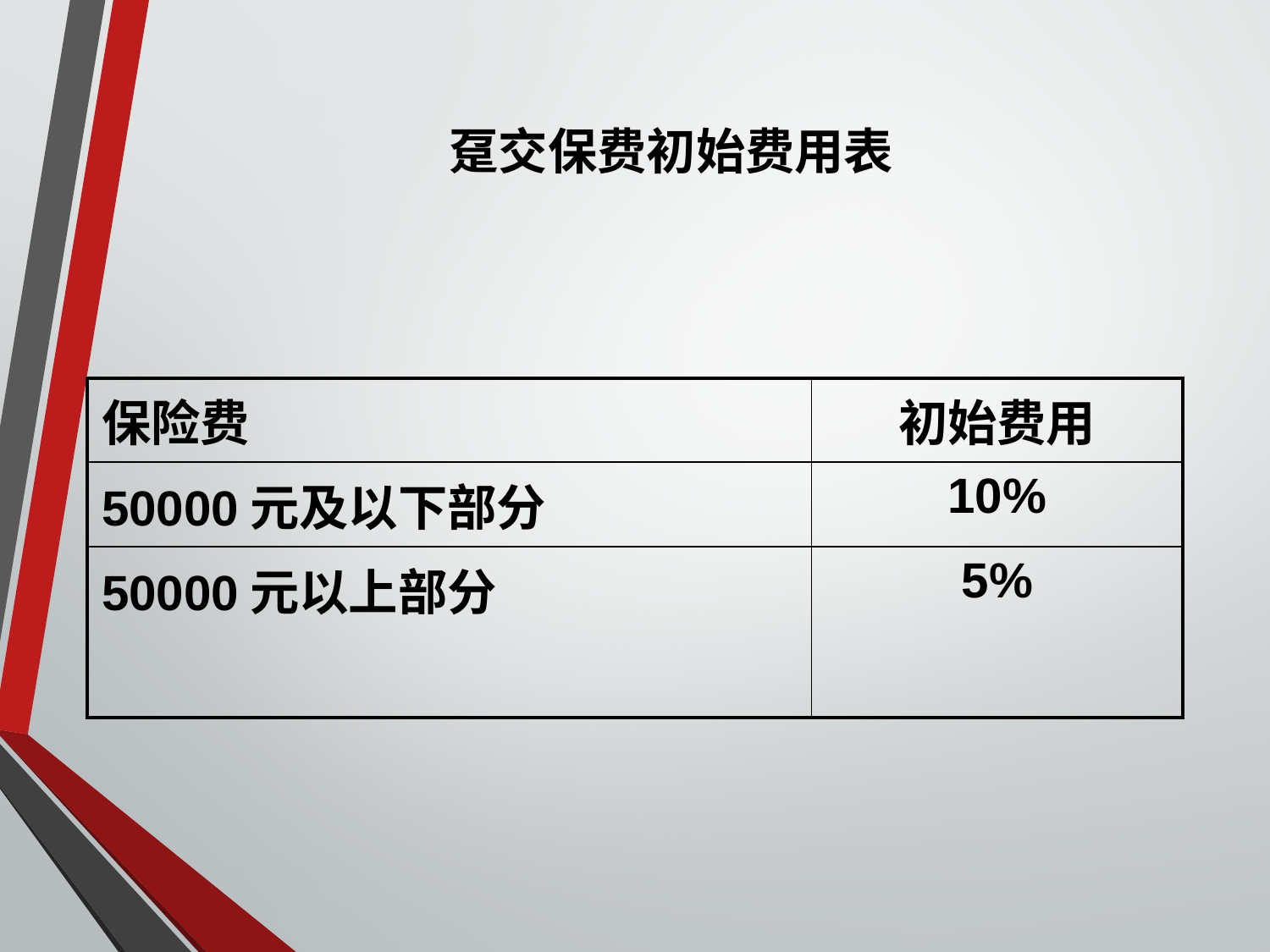

# 趸交保费初始费用表
| 保险费 | 初始费用 |
| --- | --- |
| 50000元及以下部分 | 10% |
| 50000元以上部分 | 5% |